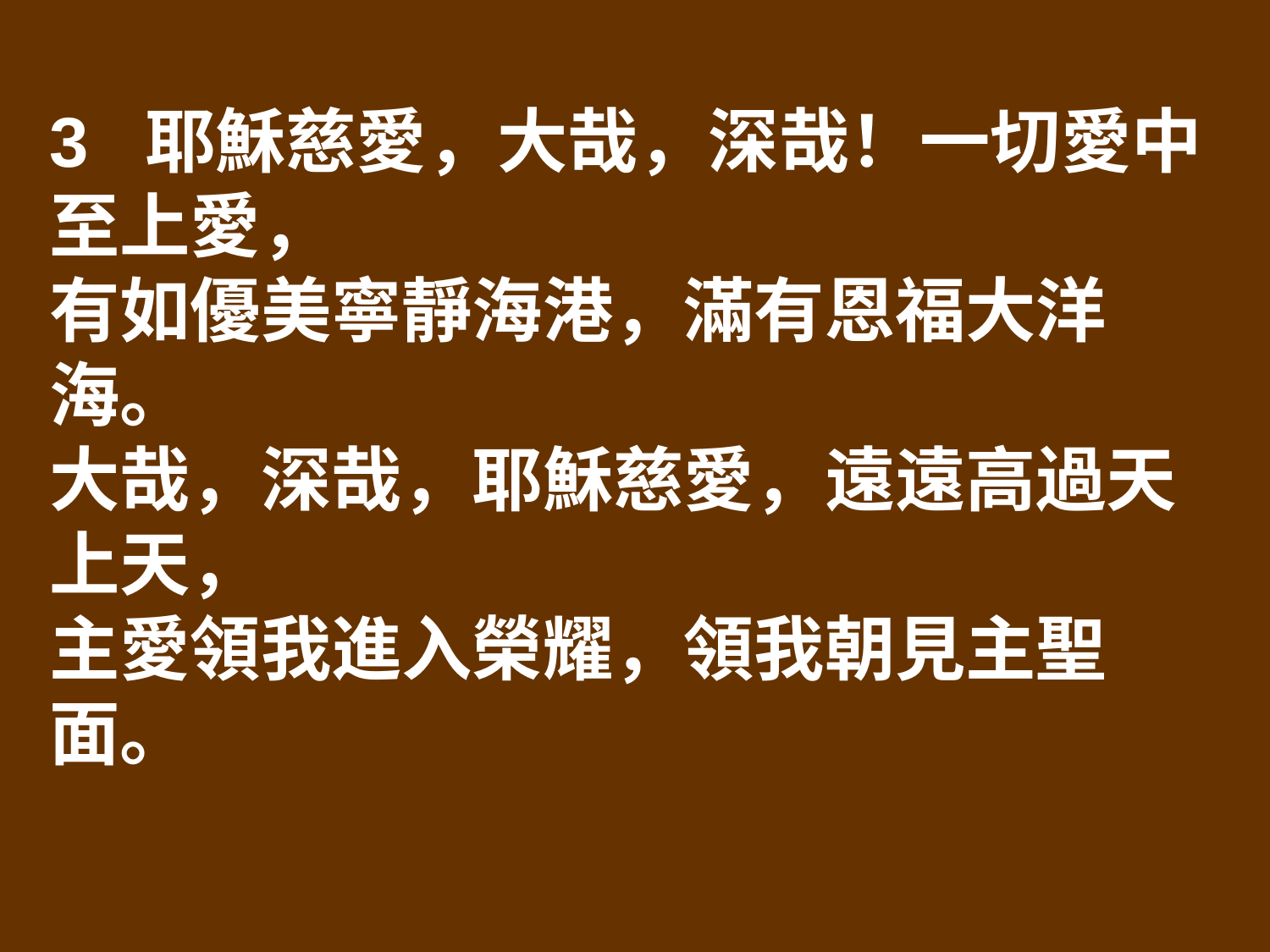

3  耶穌慈愛，大哉，深哉！一切愛中至上愛，
有如優美寧靜海港，滿有恩福大洋海。
大哉，深哉，耶穌慈愛，遠遠高過天上天，
主愛領我進入榮耀，領我朝見主聖面。